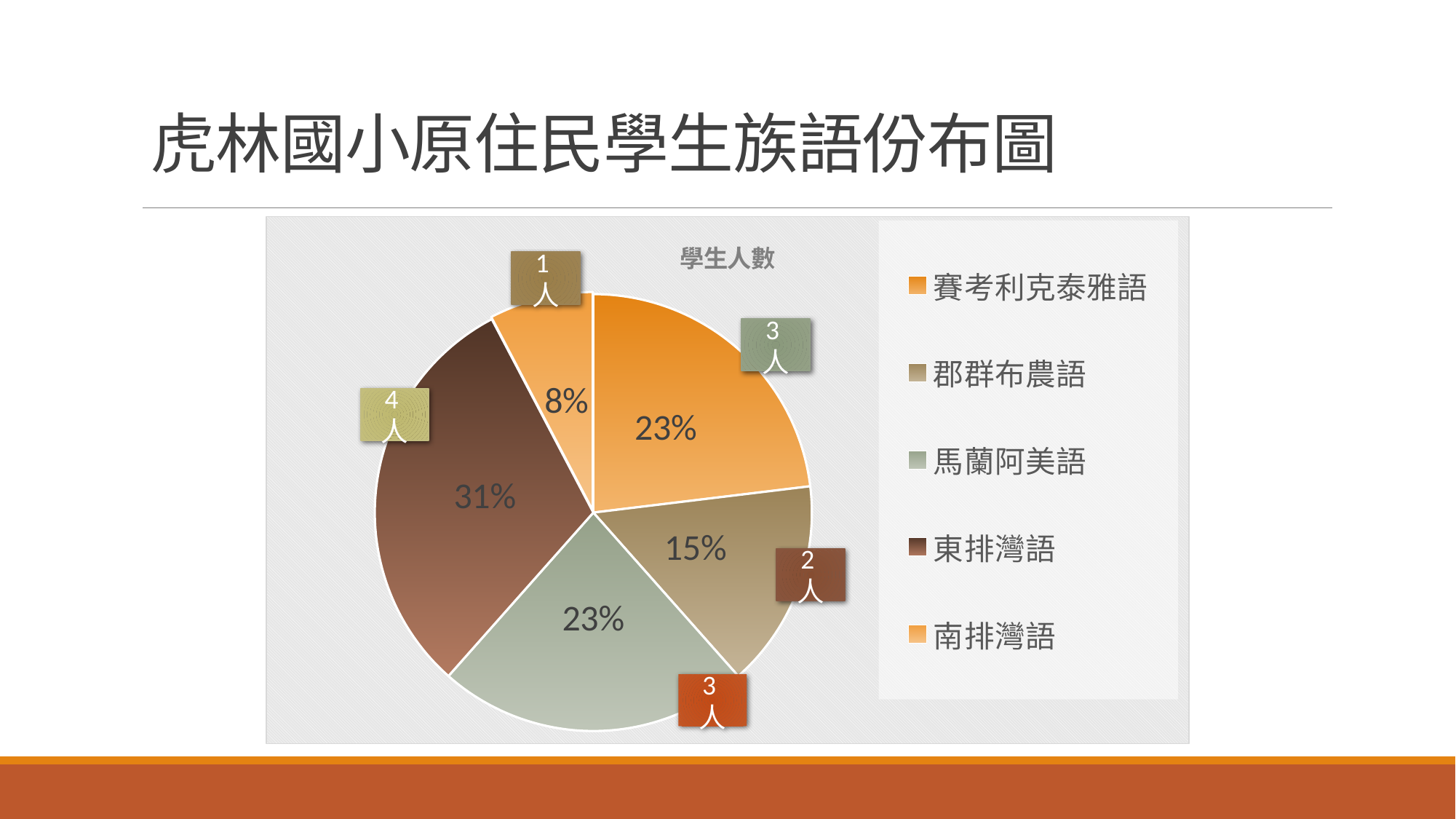

# 虎林國小原住民學生族語份布圖

### Chart:

| Category | 學生人數 |
|---|---|
| 賽考利克泰雅語 | 3.0 |
|  | None |
|  | None |
| 郡群布農語 | 2.0 |
|  | None |
| 馬蘭阿美語 | 3.0 |
|  | None |
|  | None |
| 東排灣語 | 4.0 |
|  | None |
|  | None |
|  | None |
| 南排灣語 | 1.0 |
1人
3人
4人
2人
3人